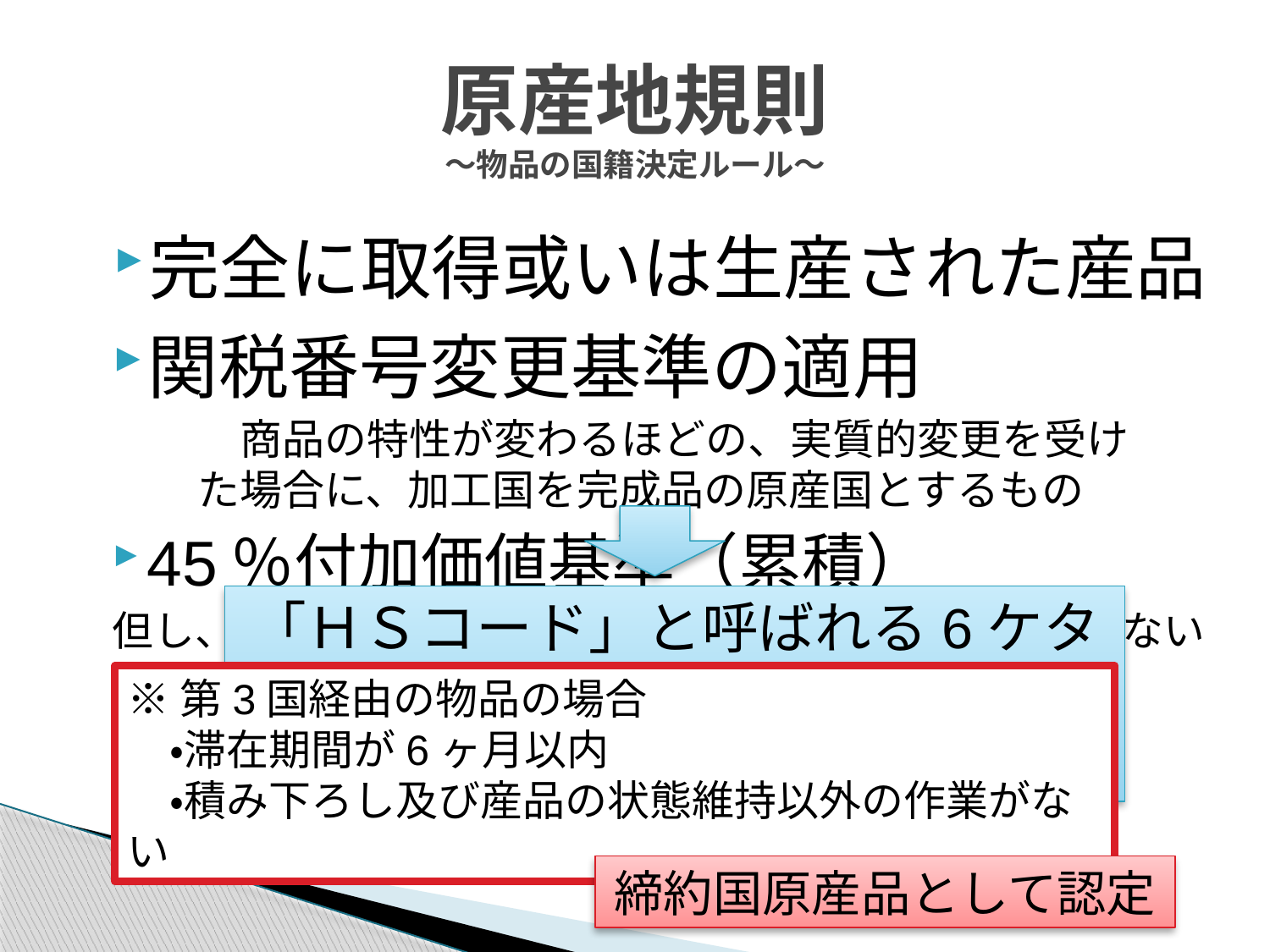

# 原産地規則 ～物品の国籍決定ルール～
完全に取得或いは生産された産品
関税番号変更基準の適用
　商品の特性が変わるほどの、実質的変更を受けた場合に、加工国を完成品の原産国とするもの

45％付加価値基準（累積）
但し、非締約国の産品の創価額の55％を超えてはならない
「ＨＳコード」と呼ばれる6ケタコードの
変更により確認する

※第3国経由の物品の場合
　・滞在期間が6ヶ月以内
　・積み下ろし及び産品の状態維持以外の作業がない
締約国原産品として認定